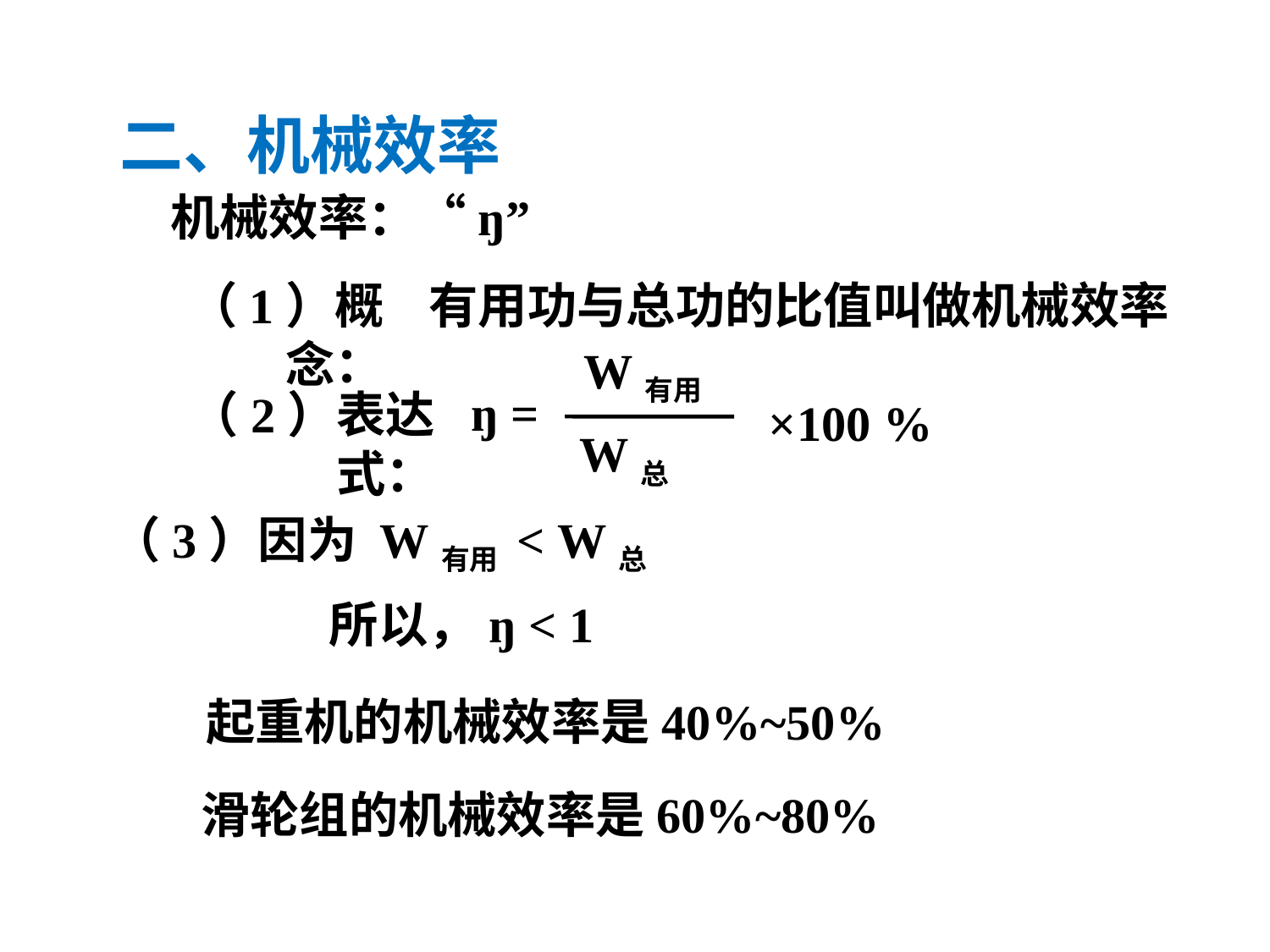

二、机械效率
机械效率：“ŋ”
（1）概念：
有用功与总功的比值叫做机械效率
W有用
ŋ =
（2）表达式：
×100 %

W总
（3）因为 W有用 < W总
所以，ŋ < 1
起重机的机械效率是40%~50%
滑轮组的机械效率是60%~80%